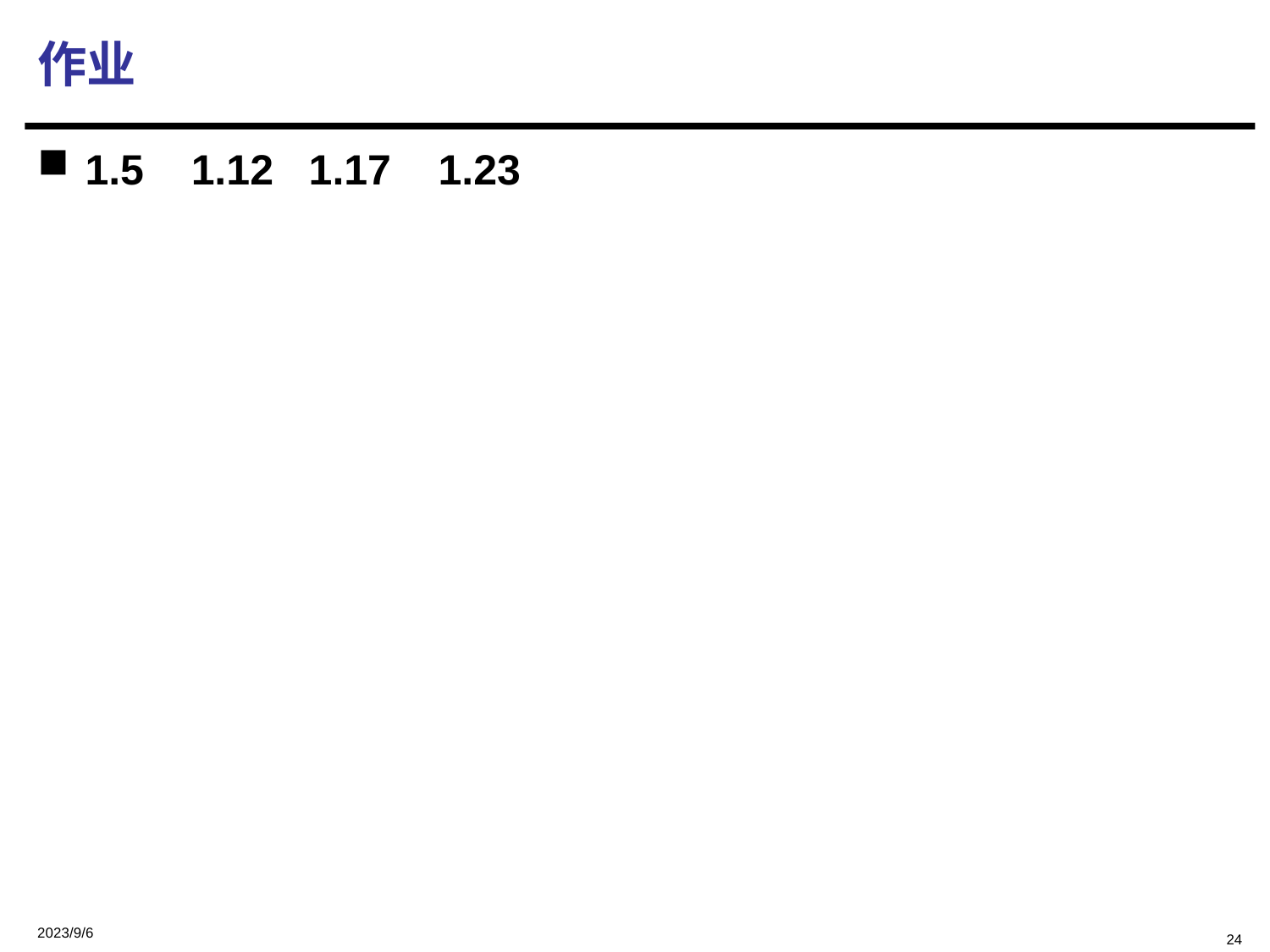

# 作业
1.5    1.12   1.17    1.23
2023/9/6
24